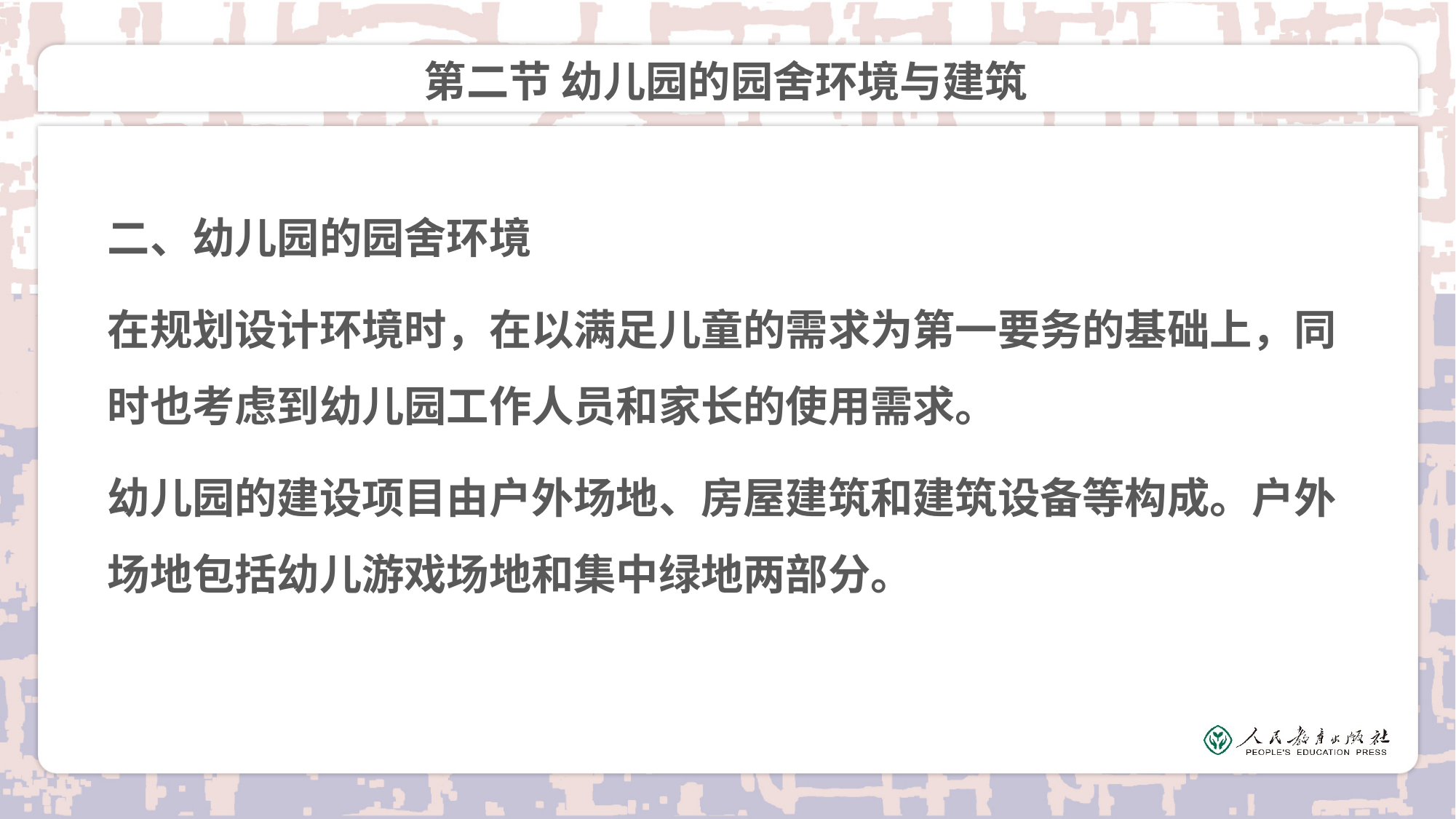

# 第二节 幼儿园的园舍环境与建筑
二、幼儿园的园舍环境
在规划设计环境时，在以满足儿童的需求为第一要务的基础上，同时也考虑到幼儿园工作人员和家长的使用需求。
幼儿园的建设项目由户外场地、房屋建筑和建筑设备等构成。户外场地包括幼儿游戏场地和集中绿地两部分。